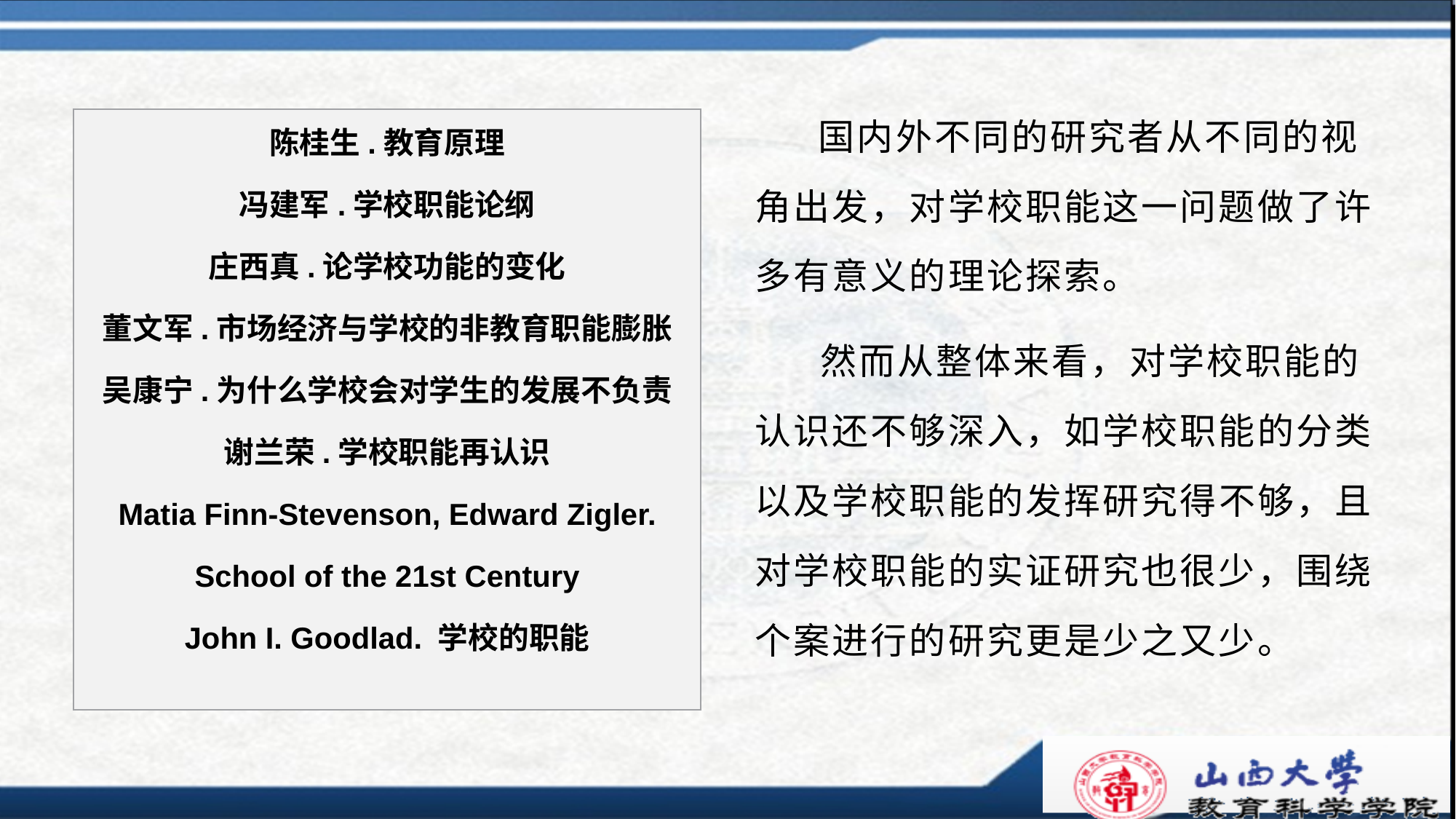

国内外不同的研究者从不同的视角出发，对学校职能这一问题做了许多有意义的理论探索。
        然而从整体来看，对学校职能的认识还不够深入，如学校职能的分类以及学校职能的发挥研究得不够，且对学校职能的实证研究也很少，围绕个案进行的研究更是少之又少。

陈桂生.教育原理
冯建军.学校职能论纲
庄西真.论学校功能的变化
董文军.市场经济与学校的非教育职能膨胀
吴康宁.为什么学校会对学生的发展不负责
谢兰荣.学校职能再认识
Matia Finn-Stevenson, Edward Zigler. School of the 21st Century
John I. Goodlad. 学校的职能